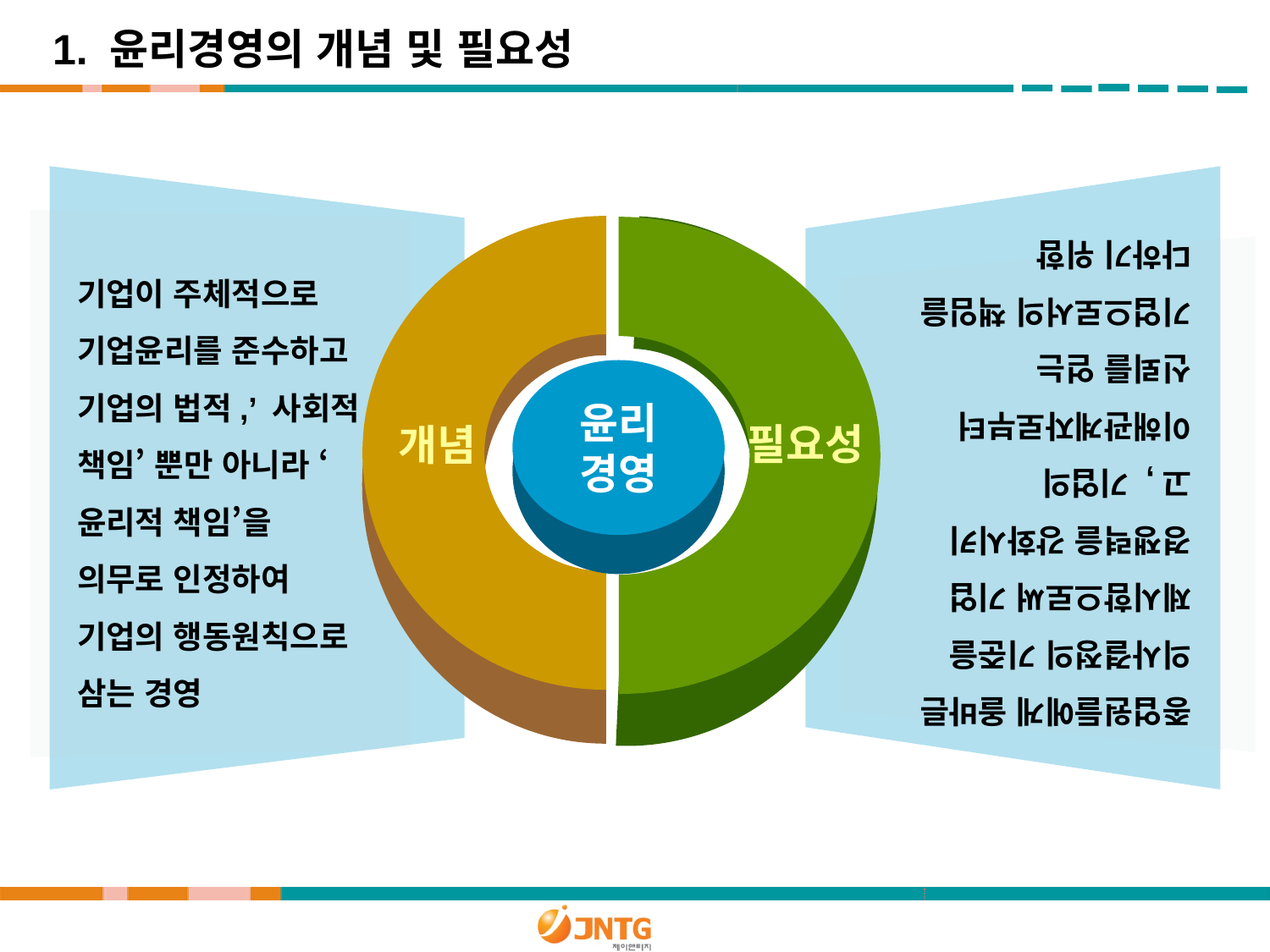

1. 윤리경영의 개념 및 필요성

종업원들에게 올바른 의사결정의 기준을 제시함으로써 기업 경쟁력을 강화시키고, 기업의 이해관계자로부터 신뢰를 얻는
기업으로서의 책임을 다하기 위함
기업이 주체적으로 기업윤리를 준수하고 기업의 법적,’ 사회적 책임’ 뿐만 아니라 ‘윤리적 책임’을
의무로 인정하여
기업의 행동원칙으로 삼는 경영
윤리
경영

필요성
개념